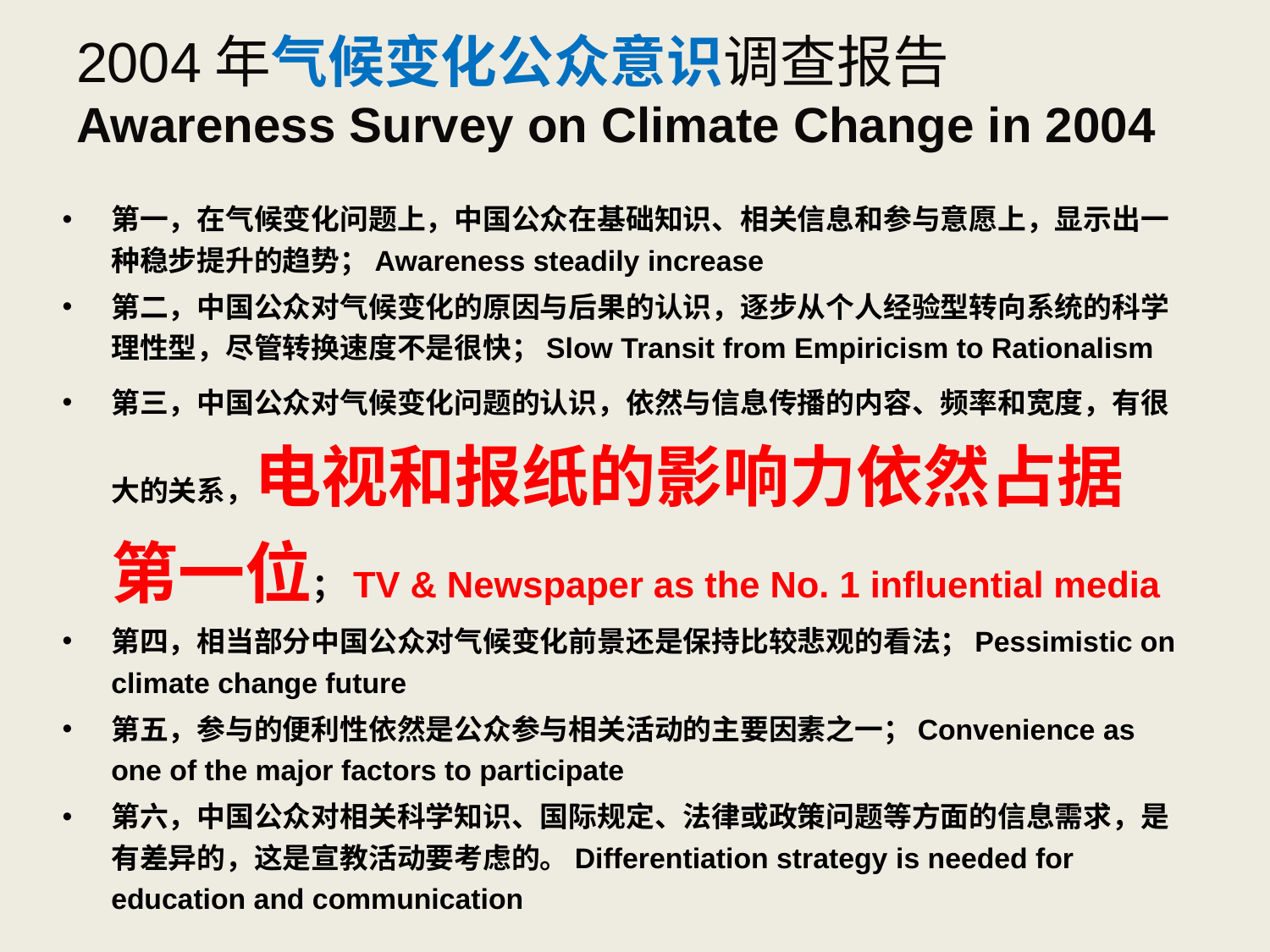

# 2004年气候变化公众意识调查报告 Awareness Survey on Climate Change in 2004
第一，在气候变化问题上，中国公众在基础知识、相关信息和参与意愿上，显示出一种稳步提升的趋势；Awareness steadily increase
第二，中国公众对气候变化的原因与后果的认识，逐步从个人经验型转向系统的科学理性型，尽管转换速度不是很快；Slow Transit from Empiricism to Rationalism
第三，中国公众对气候变化问题的认识，依然与信息传播的内容、频率和宽度，有很大的关系，电视和报纸的影响力依然占据第一位；TV & Newspaper as the No. 1 influential media
第四，相当部分中国公众对气候变化前景还是保持比较悲观的看法；Pessimistic on climate change future
第五，参与的便利性依然是公众参与相关活动的主要因素之一；Convenience as one of the major factors to participate
第六，中国公众对相关科学知识、国际规定、法律或政策问题等方面的信息需求，是有差异的，这是宣教活动要考虑的。Differentiation strategy is needed for education and communication